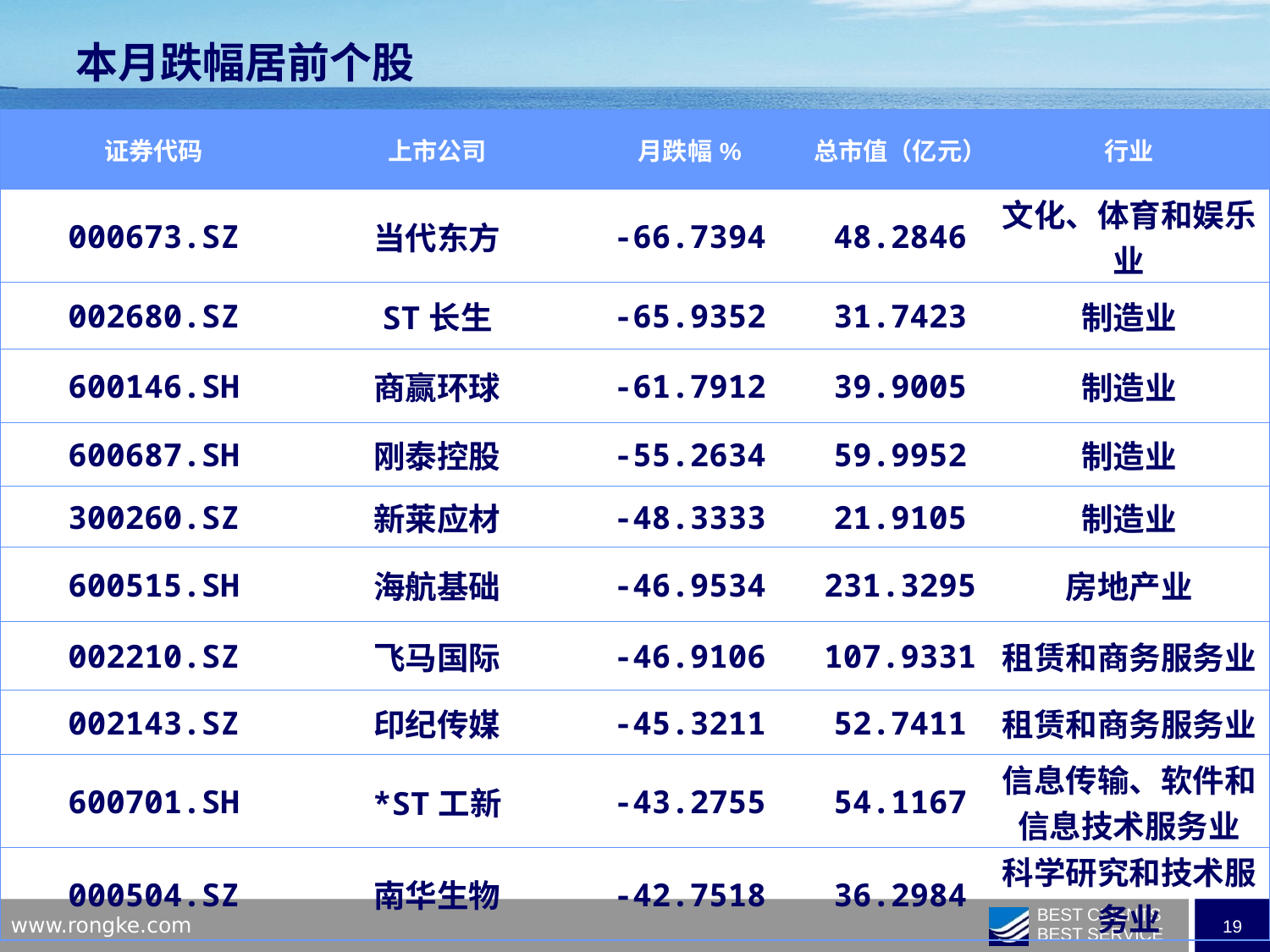

本月跌幅居前个股
| 证券代码 | 上市公司 | 月跌幅% | 总市值（亿元） | 行业 |
| --- | --- | --- | --- | --- |
| 000673.SZ | 当代东方 | -66.7394 | 48.2846 | 文化、体育和娱乐业 |
| 002680.SZ | ST长生 | -65.9352 | 31.7423 | 制造业 |
| 600146.SH | 商赢环球 | -61.7912 | 39.9005 | 制造业 |
| 600687.SH | 刚泰控股 | -55.2634 | 59.9952 | 制造业 |
| 300260.SZ | 新莱应材 | -48.3333 | 21.9105 | 制造业 |
| 600515.SH | 海航基础 | -46.9534 | 231.3295 | 房地产业 |
| 002210.SZ | 飞马国际 | -46.9106 | 107.9331 | 租赁和商务服务业 |
| 002143.SZ | 印纪传媒 | -45.3211 | 52.7411 | 租赁和商务服务业 |
| 600701.SH | \*ST工新 | -43.2755 | 54.1167 | 信息传输、软件和信息技术服务业 |
| 000504.SZ | 南华生物 | -42.7518 | 36.2984 | 科学研究和技术服务业 |
|  |  |  |  |  |